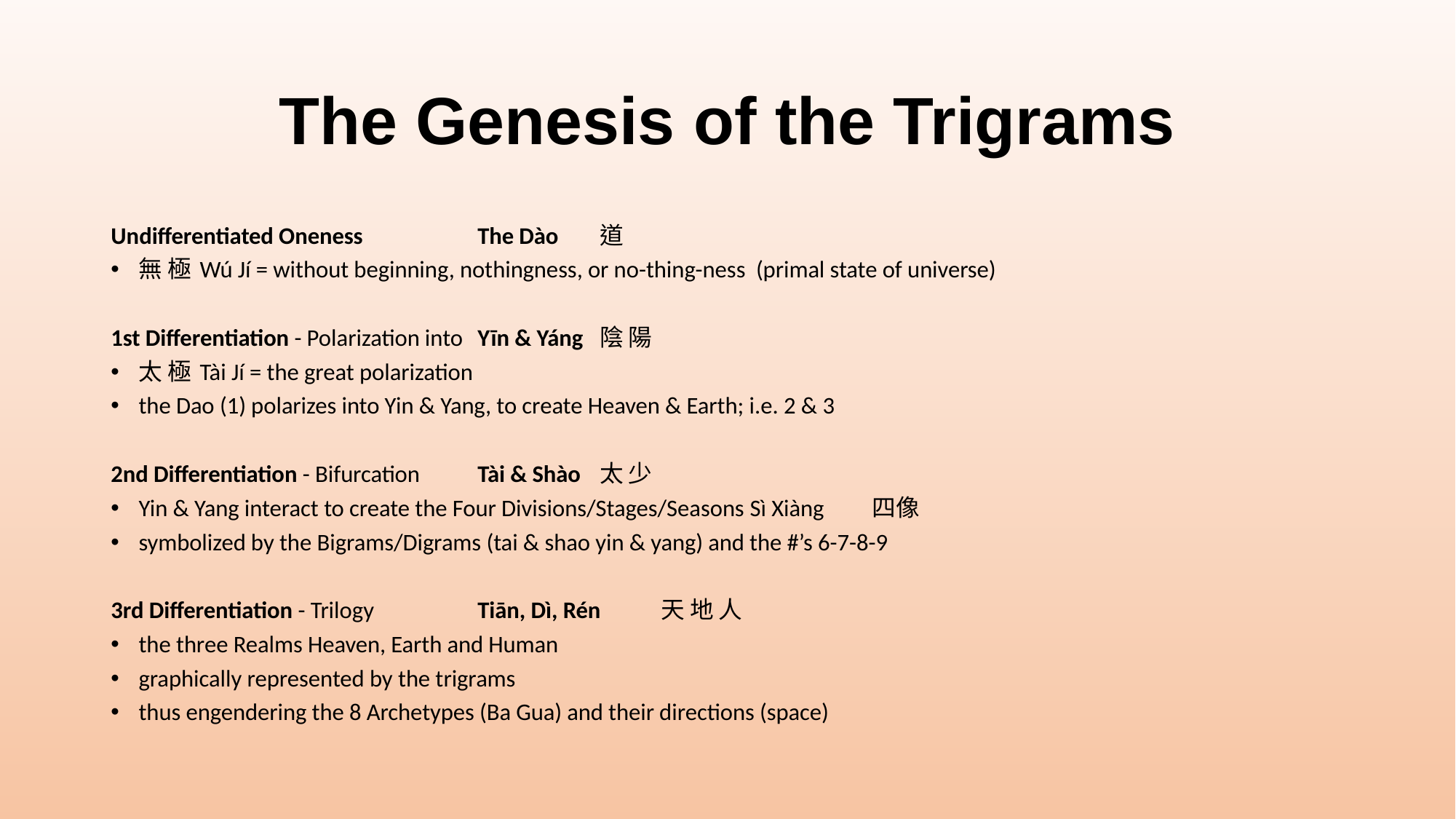

# The Genesis of the Trigrams
Undifferentiated Oneness		The Dào		道
無 極				Wú Jí = without beginning, nothingness, or no-thing-ness  (primal state of universe)

1st Differentiation - Polarization into 	Yīn & Yáng		陰 陽
太 極	Tài Jí = the great polarization
the Dao (1) polarizes into Yin & Yang, to create Heaven & Earth; i.e. 2 & 3

2nd Differentiation - Bifurcation		Tài & Shào		太 少
Yin & Yang interact to create the Four Divisions/Stages/Seasons	Sì Xiàng	四像
symbolized by the Bigrams/Digrams (tai & shao yin & yang) and the #’s 6-7-8-9

3rd Differentiation - Trilogy		Tiān, Dì, Rén	天 地 人
the three Realms Heaven, Earth and Human
graphically represented by the trigrams
thus engendering the 8 Archetypes (Ba Gua) and their directions (space)